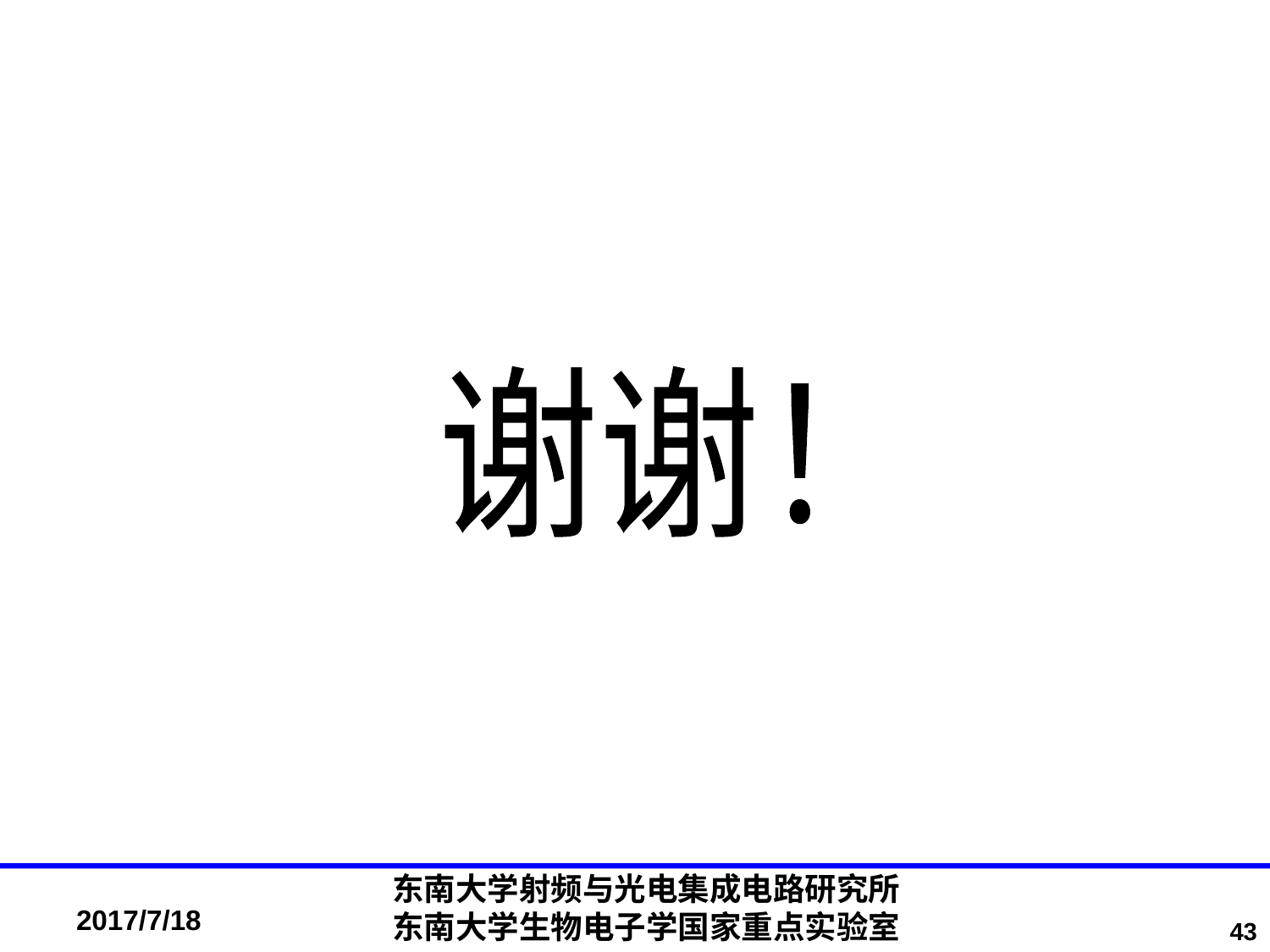

谢谢！
东南大学射频与光电集成电路研究所
东南大学生物电子学国家重点实验室
2017/7/18

43